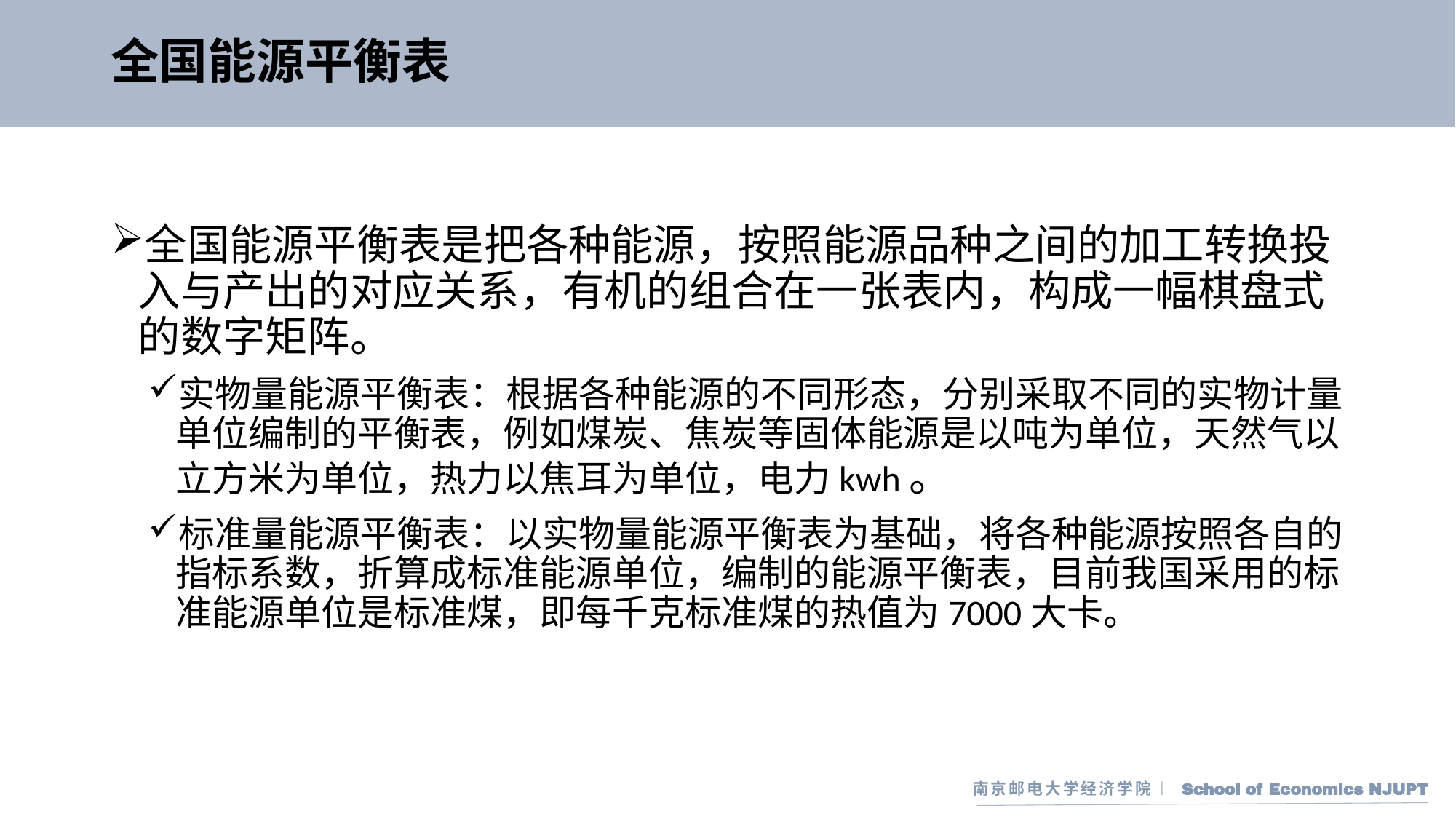

# 全国能源平衡表
全国能源平衡表是把各种能源，按照能源品种之间的加工转换投入与产出的对应关系，有机的组合在一张表内，构成一幅棋盘式的数字矩阵。
实物量能源平衡表：根据各种能源的不同形态，分别采取不同的实物计量单位编制的平衡表，例如煤炭、焦炭等固体能源是以吨为单位，天然气以立方米为单位，热力以焦耳为单位，电力kwh。
标准量能源平衡表：以实物量能源平衡表为基础，将各种能源按照各自的指标系数，折算成标准能源单位，编制的能源平衡表，目前我国采用的标准能源单位是标准煤，即每千克标准煤的热值为7000大卡。